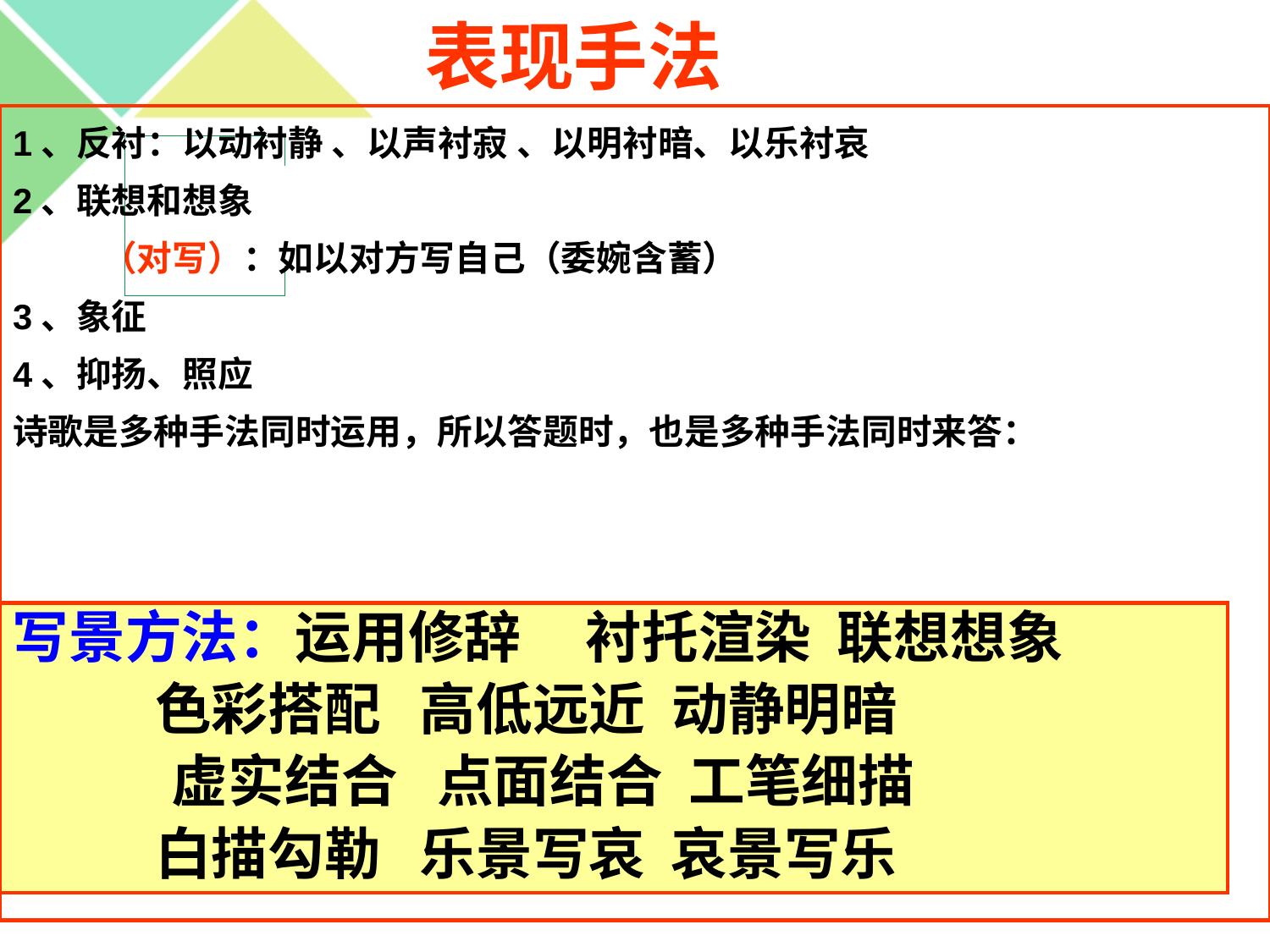

表现手法
1、反衬：以动衬静 、以声衬寂 、以明衬暗、以乐衬哀
2、联想和想象
          （对写）：如以对方写自己（委婉含蓄）
3、象征
4、抑扬、照应
诗歌是多种手法同时运用，所以答题时，也是多种手法同时来答：
写景方法：运用修辞     衬托渲染  联想想象
          色彩搭配   高低远近  动静明暗
　        虚实结合   点面结合  工笔细描
          白描勾勒   乐景写哀  哀景写乐